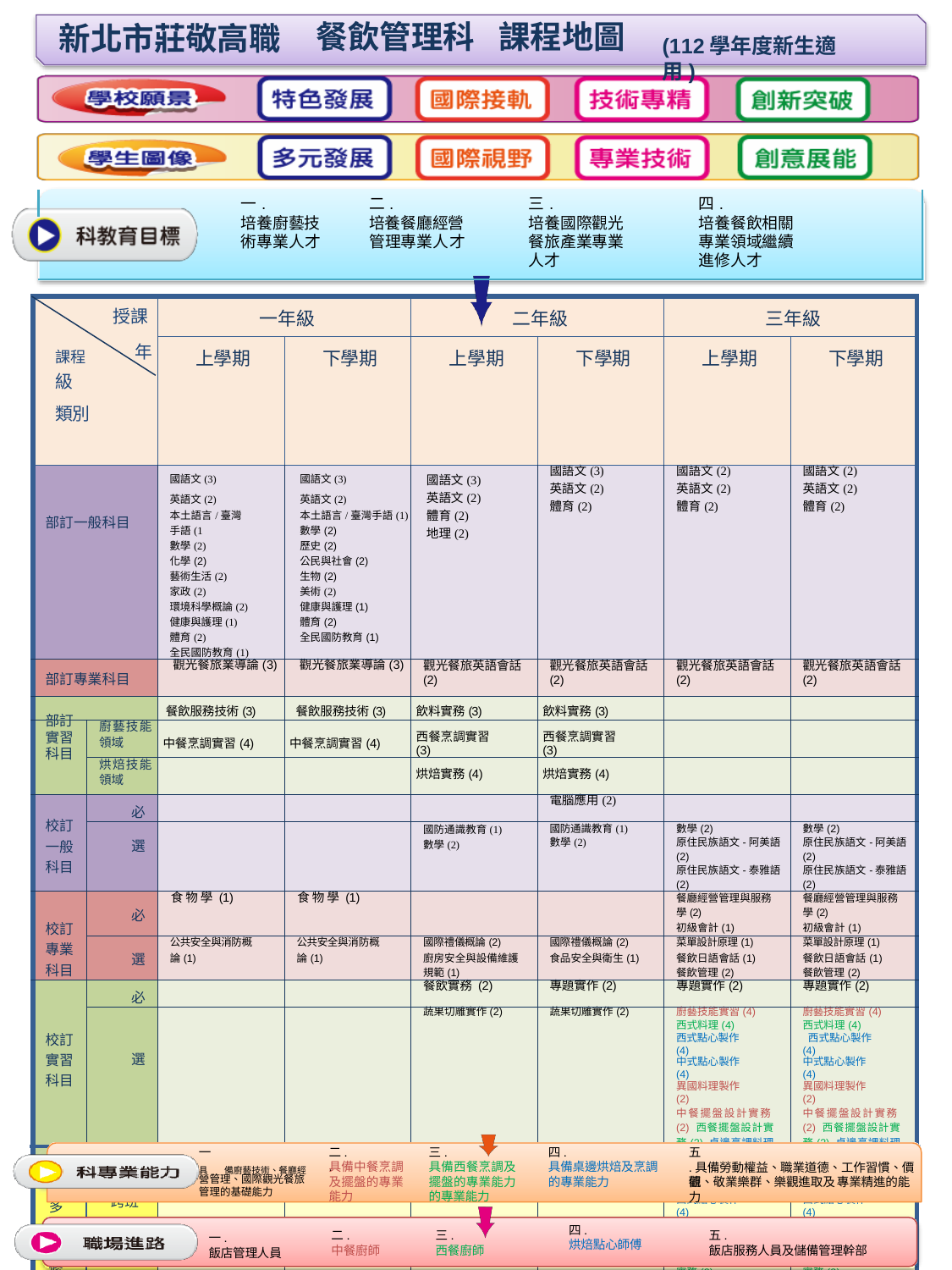

餐飲管理科
課程地圖
新北市莊敬高職
(112學年度新生適用)

| 一. | 二. | 三. | 四. |
| --- | --- | --- | --- |
| 培養廚藝技 | 培養餐廳經營 | 培養國際觀光 | 培養餐飲相關 |
| 術專業人才 | 管理專業人才 | 餐旅產業專業 | 專業領域繼續 |
|  |  | 人才 | 進修人才 |

| 授課 課程 年級 類別 |  | 一年級 |  | 二年級 |  | 三年級 |  |
| --- | --- | --- | --- | --- | --- | --- | --- |
|  |  | 上學期 | 下學期 | 上學期 | 下學期 | 上學期 | 下學期 |
| 部訂一般科目 |  | 國語文(3) 英語文(2) 本土語言/臺灣手語(1 數學(2) 化學(2) 藝術生活(2) 家政(2) 環境科學概論(2) 健康與護理(1) 體育(2) 全民國防教育(1) | 國語文(3) 英語文(2) 本土語言/臺灣手語(1) 數學(2) 歷史(2) 公民與社會(2) 生物(2) 美術(2) 健康與護理(1) 體育(2) 全民國防教育(1) | 國語文(3) 英語文(2) 體育(2) 地理(2) | 國語文(3) 英語文(2) 體育(2) | 國語文(2) 英語文(2) 體育(2) | 國語文(2) 英語文(2) 體育(2) |
| 部訂專業科目 |  | 觀光餐旅業導論(3) | 觀光餐旅業導論(3) | 觀光餐旅英語會話(2) | 觀光餐旅英語會話(2) | 觀光餐旅英語會話(2) | 觀光餐旅英語會話(2) |
|  |  | 餐飲服務技術(3) | 餐飲服務技術(3) | 飲料實務(3) | 飲料實務(3) |  |  |
| 部訂 實習科目 | 廚藝技能領域 | 中餐烹調實習(4) | 中餐烹調實習(4) | 西餐烹調實習(3) | 西餐烹調實習(3) |  |  |
|  | 烘焙技能領域 |  |  | 烘焙實務(4) | 烘焙實務(4) |  |  |
| 校訂 一般科目 | 必 |  |  |  | 電腦應用(2) |  |  |
|  | 選 |  |  | 國防通識教育(1) 數學(2) | 國防通識教育(1) 數學(2) | 數學(2) 原住民族語文-阿美語(2) 原住民族語文-泰雅語(2) | 數學(2) 原住民族語文-阿美語(2) 原住民族語文-泰雅語(2) |
| 校訂 專業科目 | 必 | 食 物 學 (1) | 食 物 學 (1) |  |  | 餐廳經營管理與服務學(2) 初級會計(1) | 餐廳經營管理與服務學(2) 初級會計(1) |
|  | 選 | 公共安全與消防概 論(1) | 公共安全與消防概 論(1) | 國際禮儀概論(2) 廚房安全與設備維護規範(1) | 國際禮儀概論(2) 食品安全與衛生(1) | 菜單設計原理(1) 餐飲日語會話(1) 餐飲管理(2) | 菜單設計原理(1) 餐飲日語會話(1) 餐飲管理(2) |
| 校訂 實習科目 | 必 |  |  | 餐飲實務 (2) | 專題實作(2) | 專題實作(2) | 專題實作(2) |
|  | 選 |  |  | 蔬果切雕實作(2) | 蔬果切雕實作(2) | 廚藝技能實習(4) 西式料理(4) 西式點心製作(4) 中式點心製作(4) 異國料理製作(2) 中餐擺盤設計實務(2) 西餐擺盤設計實務(2) 桌邊烹調料理製作(2) | 廚藝技能實習(4) 西式料理(4) 西式點心製作(4) 中式點心製作(4) 異國料理製作(2) 中餐擺盤設計實務(2) 西餐擺盤設計實務(2) 桌邊烹調料理製作(2) |
| 多 元 選 修 | 同科 跨班 |  |  |  |  | 廚藝技能實習(4) 西式料理(4) 西式點心製作(4) 桌邊烹調料理製作(2) 中餐擺盤設計實務(2) 西餐擺盤設計實務(2) | 廚藝技能實習(4) 西式料理(4) 西式點心製作(4) 桌邊烹調料理製作(2) 中餐擺盤設計實務(2) 西餐擺盤設計實務(2) |
|  | 同群跨科 |  |  |  |  |  |  |
|  | 同校跨群 |  |  |  |  |  |  |
| 彈性學習時間 |  |  |  | 彈性學習時間(1) | 彈性學習時間(1) | 彈性學習時間(1) | 彈性學習時間(1) |
| 團體活動時間 |  | 團體活動時間(3) | 團體活動時間(3) | 團體活動時間(3) | 團體活動時間(3) | 團體活動時間(3) | 團體活動時間(3) |

一
具.. 備廚藝技術、餐廳經
二..
三.
四.
五

具備中餐烹調 及擺盤的專業 能力
具備西餐烹調及 擺盤的專業能力 的專業能力
具備桌邊烘焙及烹調 的專業能力
.具備勞動權益、職業道德、工作習慣、價值
營管理、國際觀光餐旅 管理的基礎能力
觀、敬業樂群、樂觀進取及專業精進的能 力

四.
烘焙點心師傅

二.
中餐廚師
三.
西餐廚師
五.
飯店服務人員及儲備管理幹部
一.
飯店管理人員